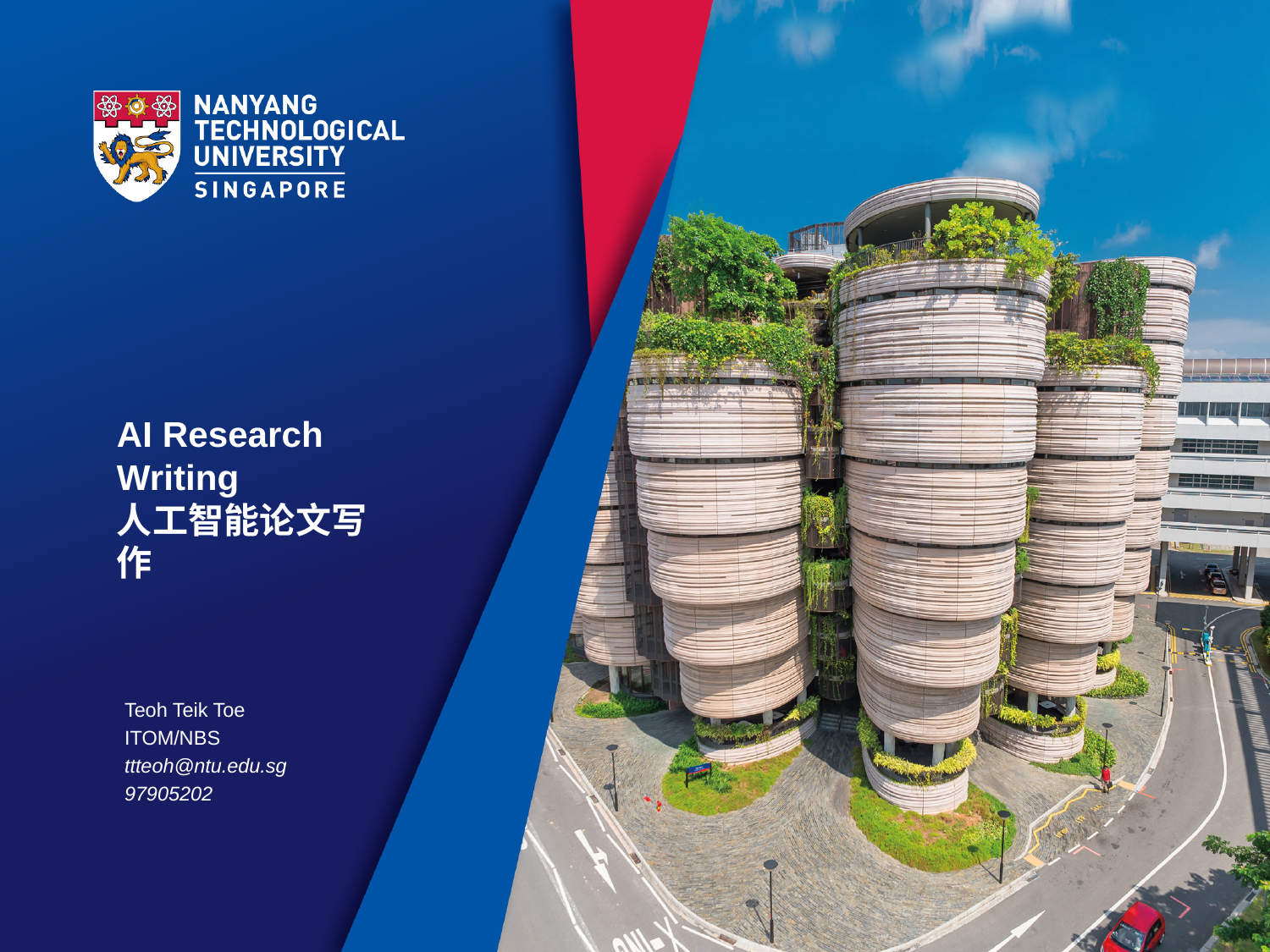

# AI Research Writing 人工智能论文写作
Teoh Teik Toe
ITOM/NBS
ttteoh@ntu.edu.sg
97905202